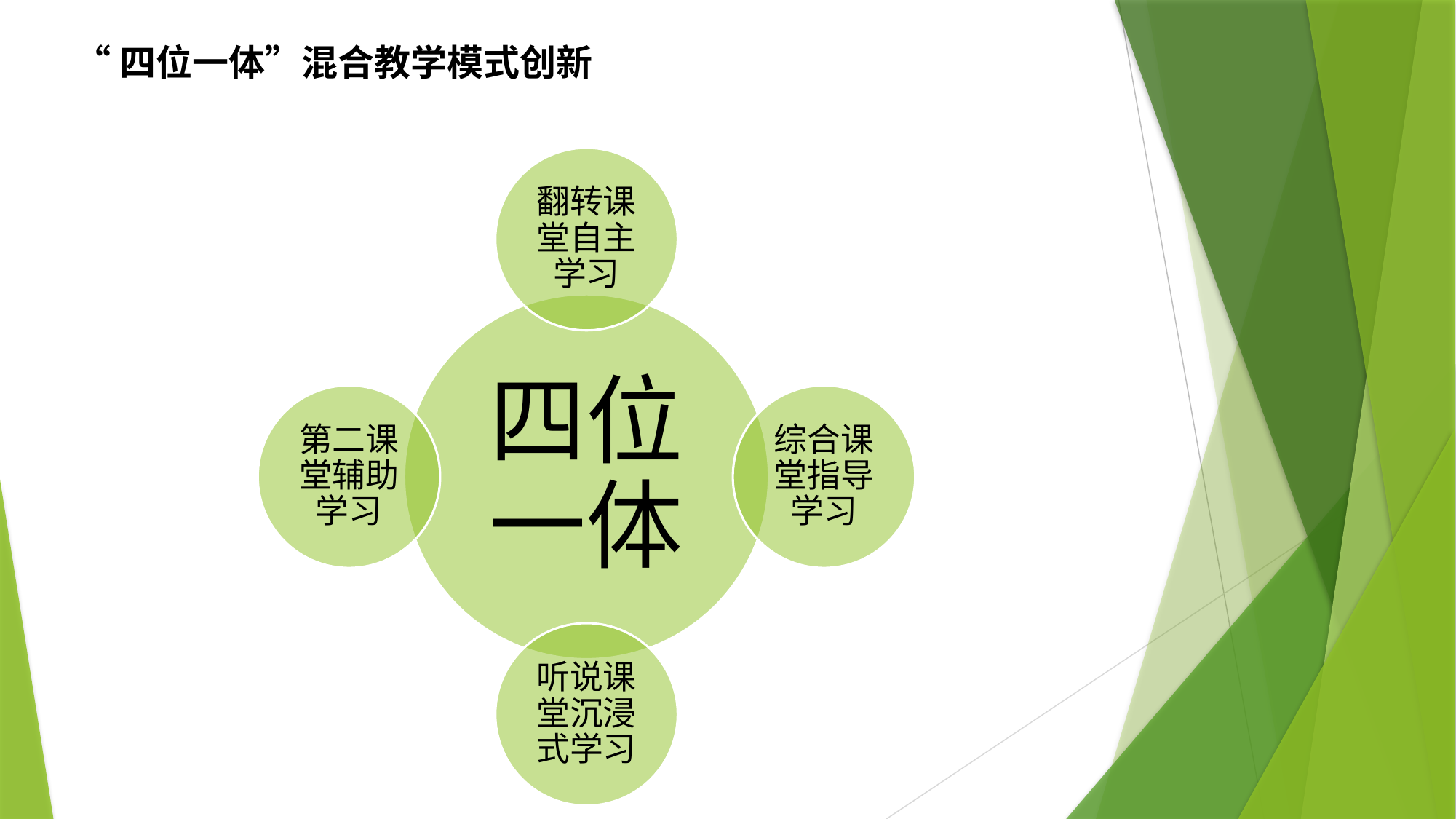

“四位一体”混合教学模式创新
四位一体
翻转课堂自主学习
综合课堂指导学习
听说课堂沉浸式学习
第二课堂辅助学习